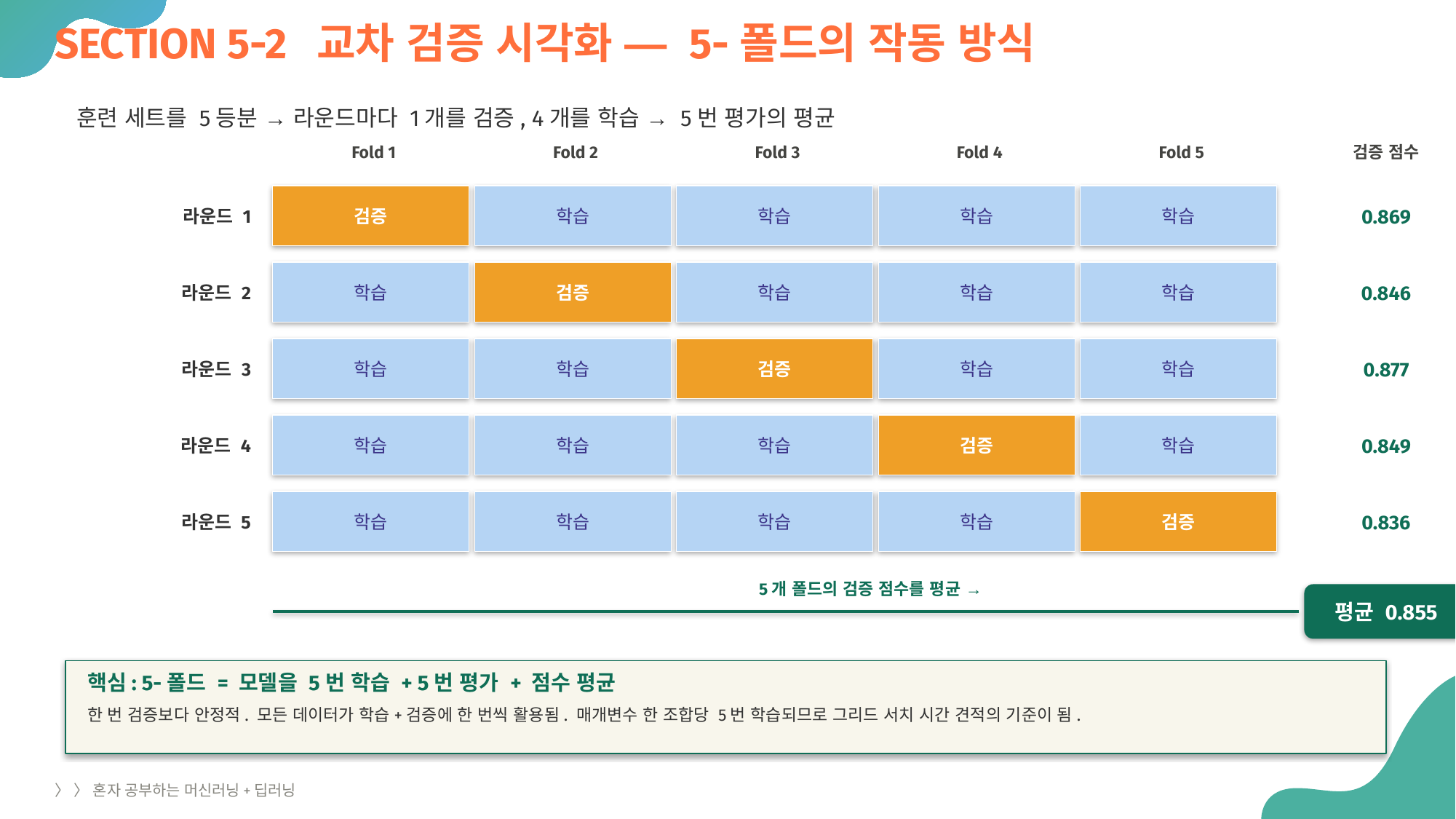

SECTION 5-2  교차 검증 시각화 — 5-폴드의 작동 방식
훈련 세트를 5등분 → 라운드마다 1개를 검증, 4개를 학습 → 5번 평가의 평균
Fold 1
Fold 2
Fold 3
Fold 4
Fold 5
검증 점수
라운드 1

검증

학습

학습

학습

학습
0.869
라운드 2

학습

검증

학습

학습

학습
0.846
라운드 3

학습

학습

검증

학습

학습
0.877
라운드 4

학습

학습

학습

검증

학습
0.849
라운드 5

학습

학습

학습

학습

검증
0.836
5개 폴드의 검증 점수를 평균 →

평균 0.855

핵심: 5-폴드 = 모델을 5번 학습 + 5번 평가 + 점수 평균
한 번 검증보다 안정적. 모든 데이터가 학습+검증에 한 번씩 활용됨. 매개변수 한 조합당 5번 학습되므로 그리드 서치 시간 견적의 기준이 됨.
〉 〉 혼자 공부하는 머신러닝+딥러닝